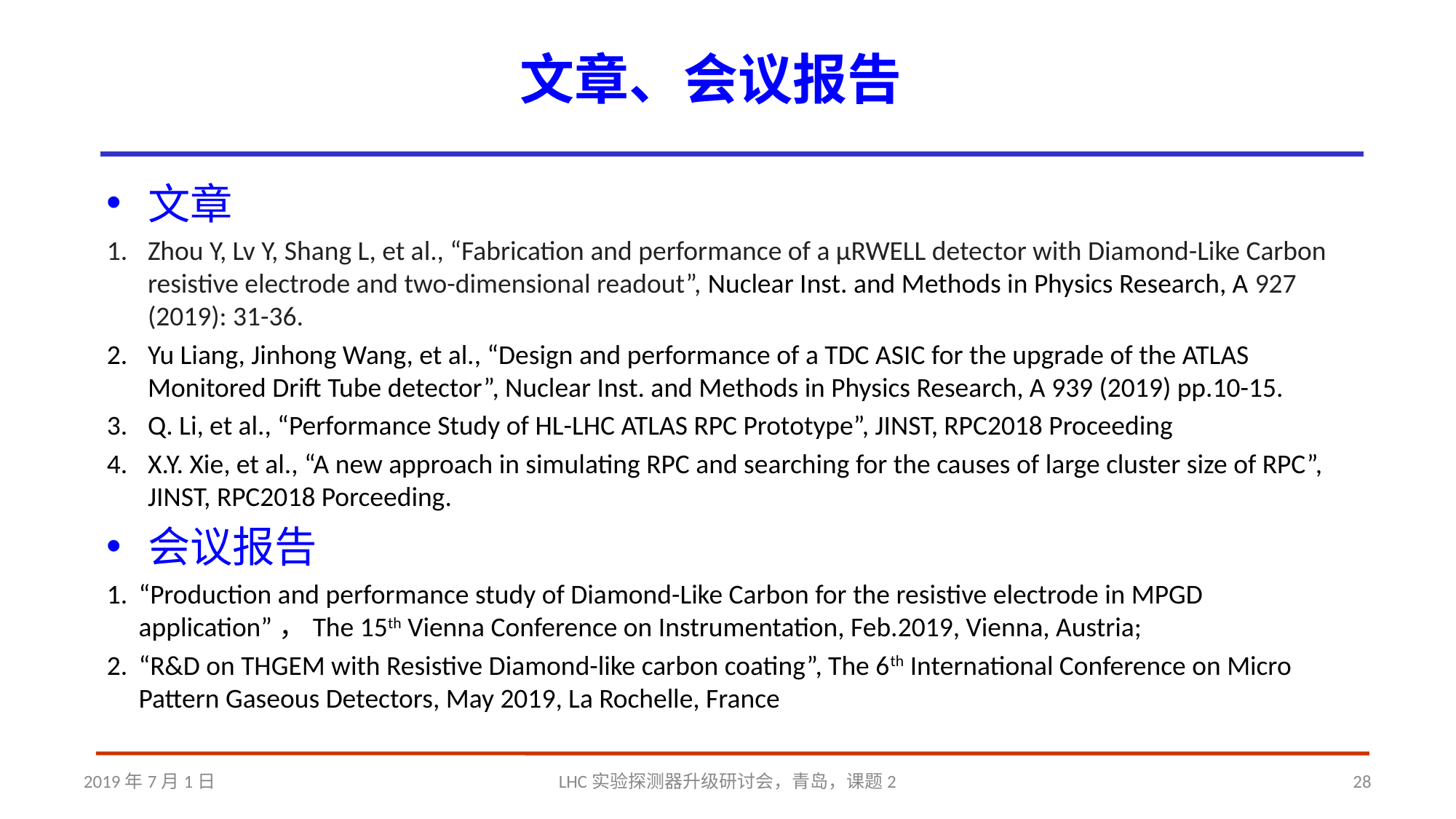

# 文章、会议报告
文章
Zhou Y, Lv Y, Shang L, et al., “Fabrication and performance of a μRWELL detector with Diamond-Like Carbon resistive electrode and two-dimensional readout”, Nuclear Inst. and Methods in Physics Research, A 927 (2019): 31-36.
Yu Liang, Jinhong Wang, et al., “Design and performance of a TDC ASIC for the upgrade of the ATLAS Monitored Drift Tube detector”, Nuclear Inst. and Methods in Physics Research, A 939 (2019) pp.10-15.
Q. Li, et al., “Performance Study of HL-LHC ATLAS RPC Prototype”, JINST, RPC2018 Proceeding
X.Y. Xie, et al., “A new approach in simulating RPC and searching for the causes of large cluster size of RPC”, JINST, RPC2018 Porceeding.
会议报告
“Production and performance study of Diamond-Like Carbon for the resistive electrode in MPGD application”，The 15th Vienna Conference on Instrumentation, Feb.2019, Vienna, Austria;
“R&D on THGEM with Resistive Diamond-like carbon coating”, The 6th International Conference on Micro Pattern Gaseous Detectors, May 2019, La Rochelle, France

2019年7月1日
LHC实验探测器升级研讨会，青岛，课题2
28